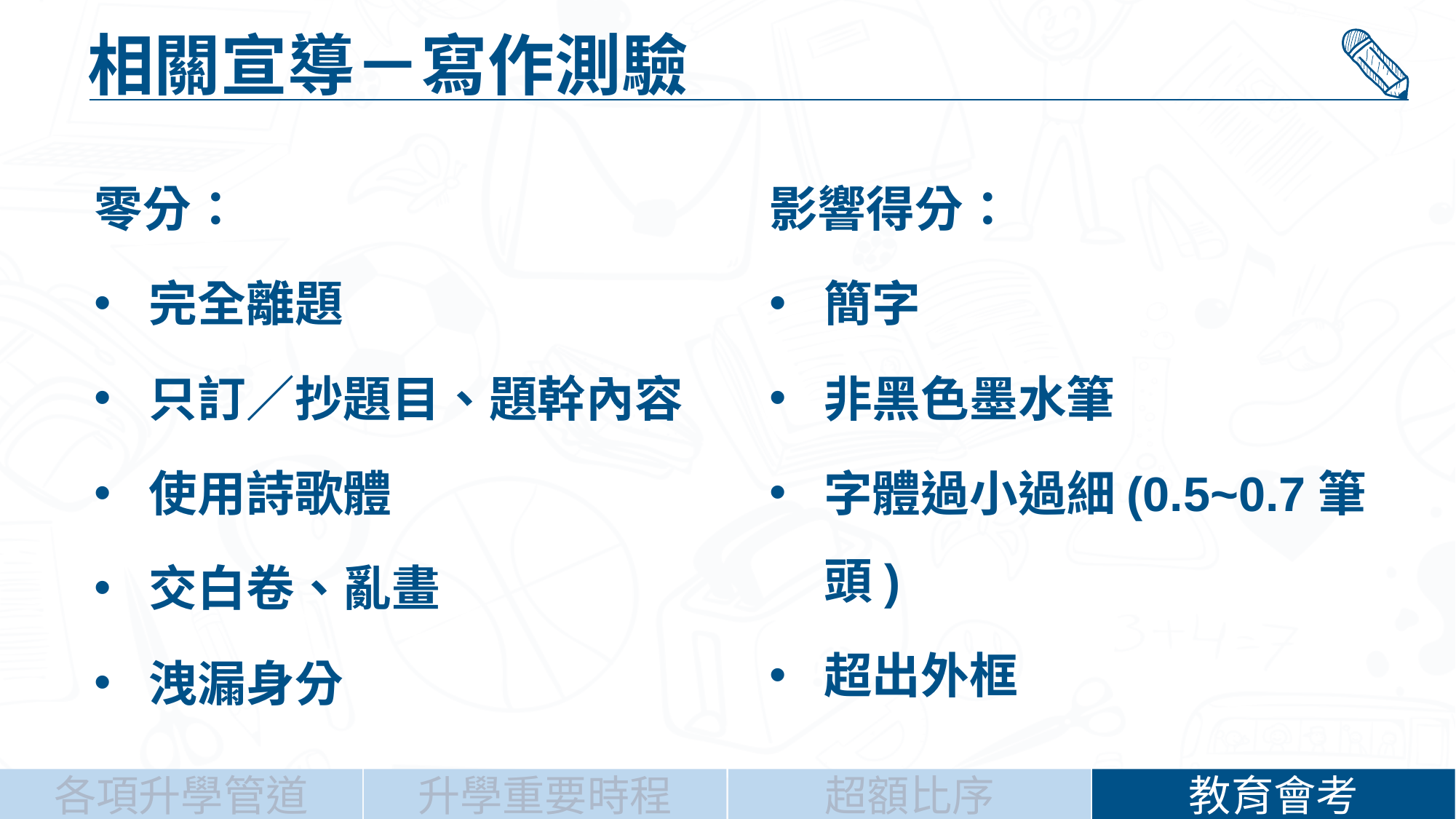

相關宣導－寫作測驗
零分：
完全離題
只訂／抄題目、題幹內容
使用詩歌體
交白卷、亂畫
洩漏身分
影響得分：
簡字
非黑色墨水筆
字體過小過細(0.5~0.7筆頭)
超出外框
升學重要時程
超額比序
教育會考
各項升學管道